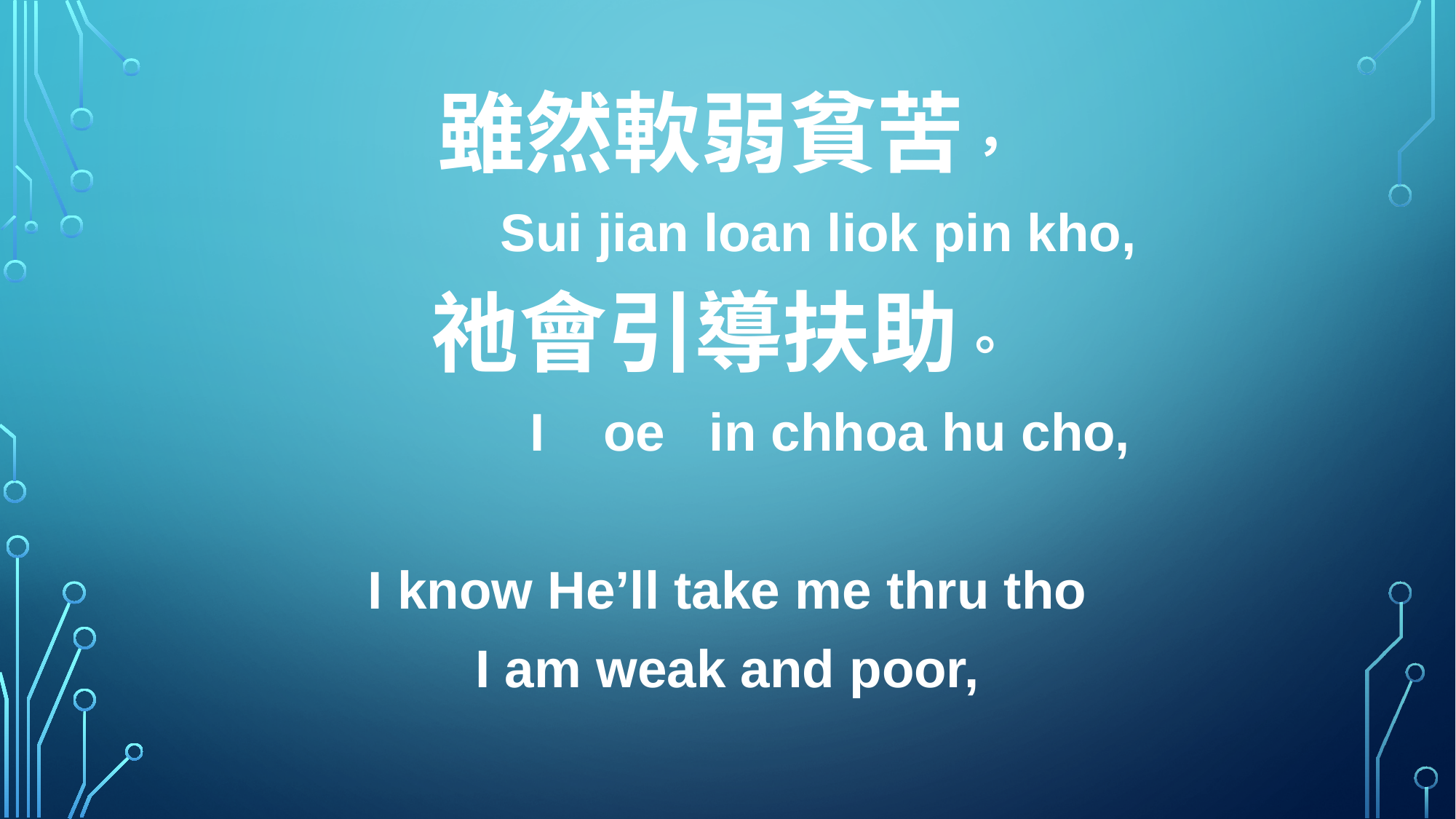

雖然軟弱貧苦，
              Sui jian loan liok pin kho,
祂會引導扶助。
                I    oe   in chhoa hu cho,

I know He’ll take me thru tho
I am weak and poor,